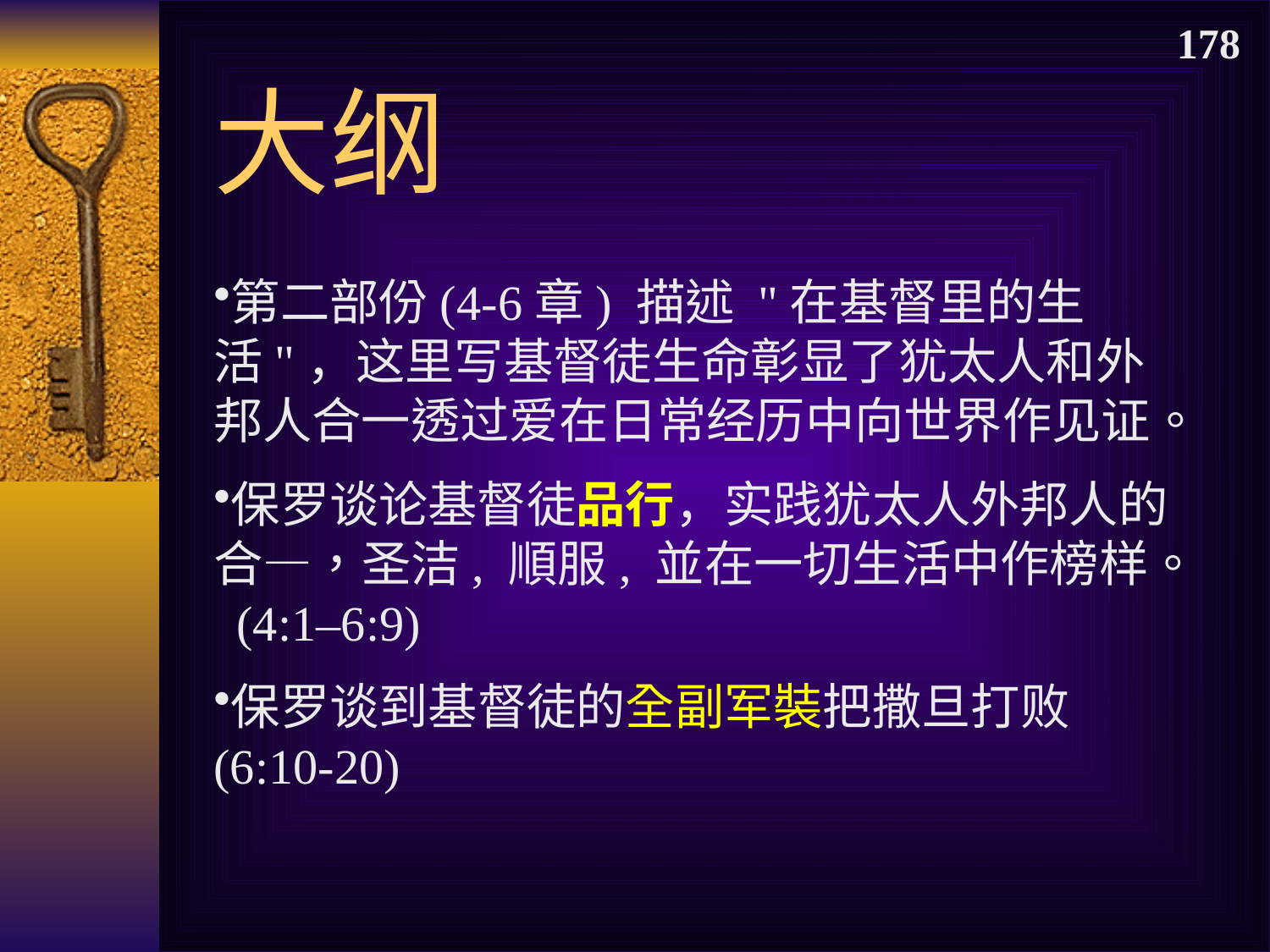

178
大纲
第二部份(4-6章) 描述 "在基督里的生活"，这里写基督徒生命彰显了犹太人和外邦人合一透过爱在日常经历中向世界作见证。
保罗谈论基督徒品行，实践犹太人外邦人的合—，圣洁, 順服, 並在一切生活中作榜样。 (4:1–6:9)
保罗谈到基督徒的全副军裝把撒旦打败 (6:10-20)